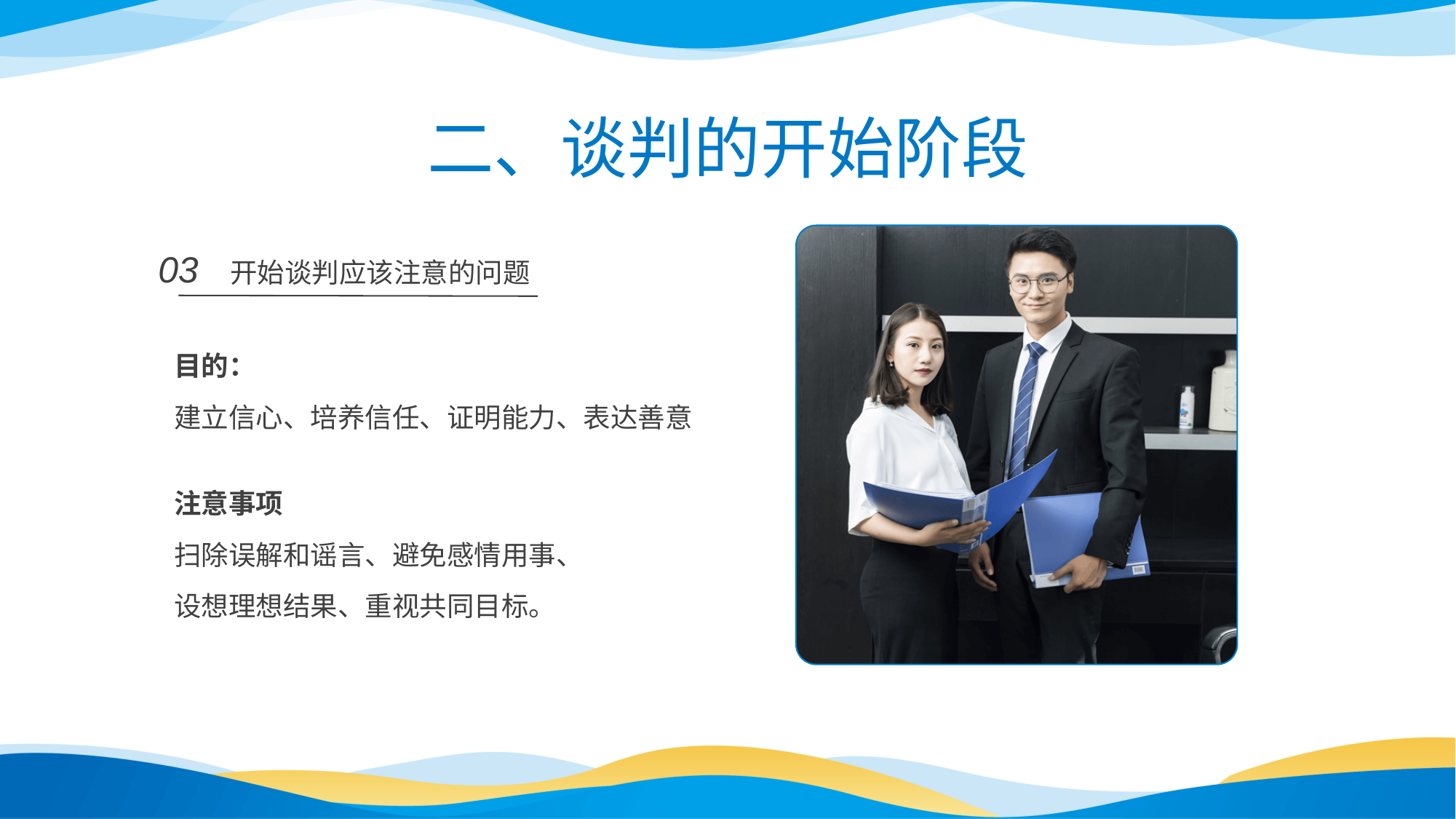

二、谈判的开始阶段

03
开始谈判应该注意的问题
目的：
建立信心、培养信任、证明能力、表达善意
注意事项
扫除误解和谣言、避免感情用事、
设想理想结果、重视共同目标。